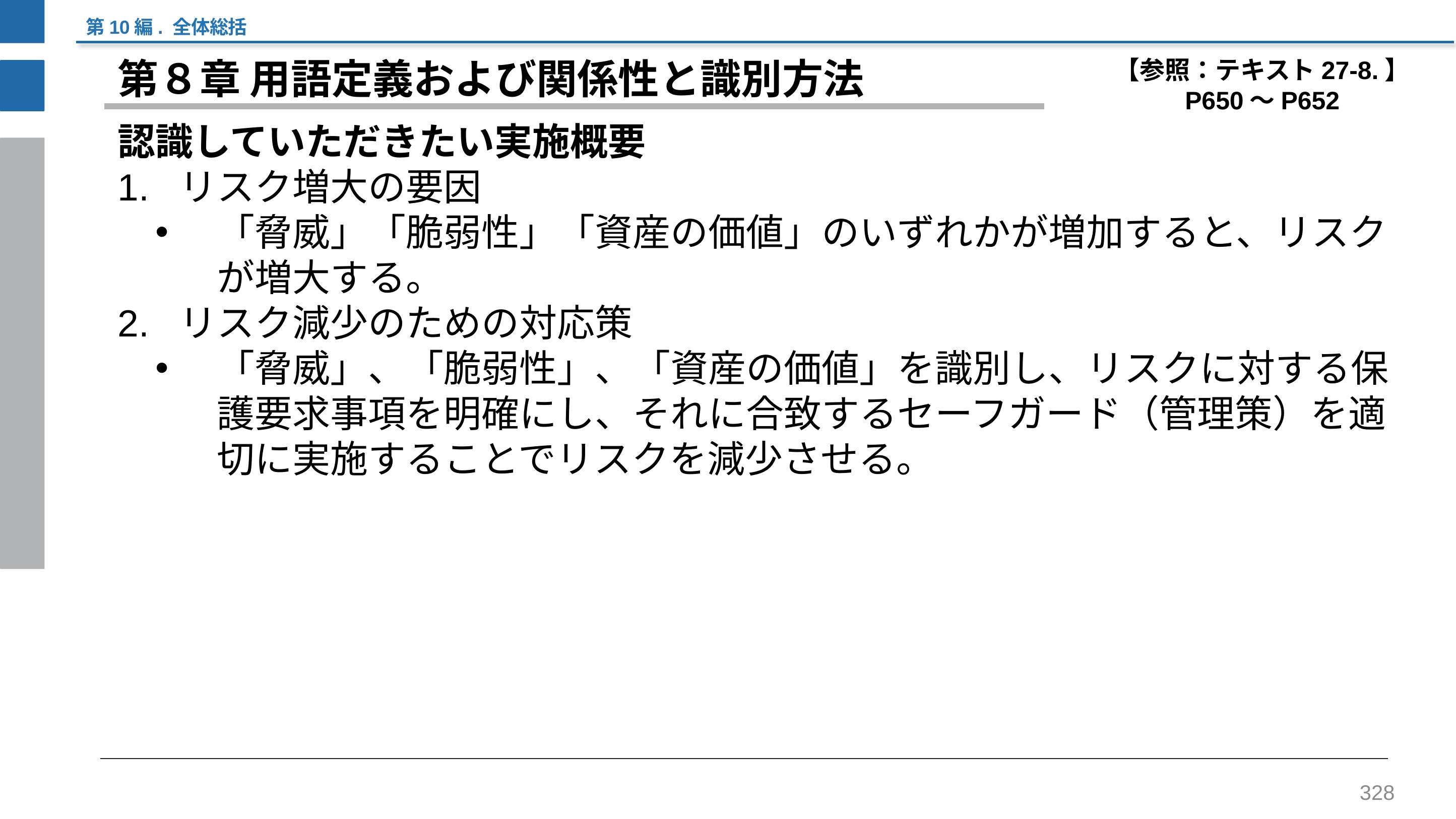

第10編. 全体総括
【参照：テキスト27-8.】
P650～P652
第８章 用語定義および関係性と識別方法
認識していただきたい実施概要
リスク増大の要因
「脅威」「脆弱性」「資産の価値」のいずれかが増加すると、リスクが増大する。
リスク減少のための対応策
「脅威」、「脆弱性」、「資産の価値」を識別し、リスクに対する保護要求事項を明確にし、それに合致するセーフガード（管理策）を適切に実施することでリスクを減少させる。
328